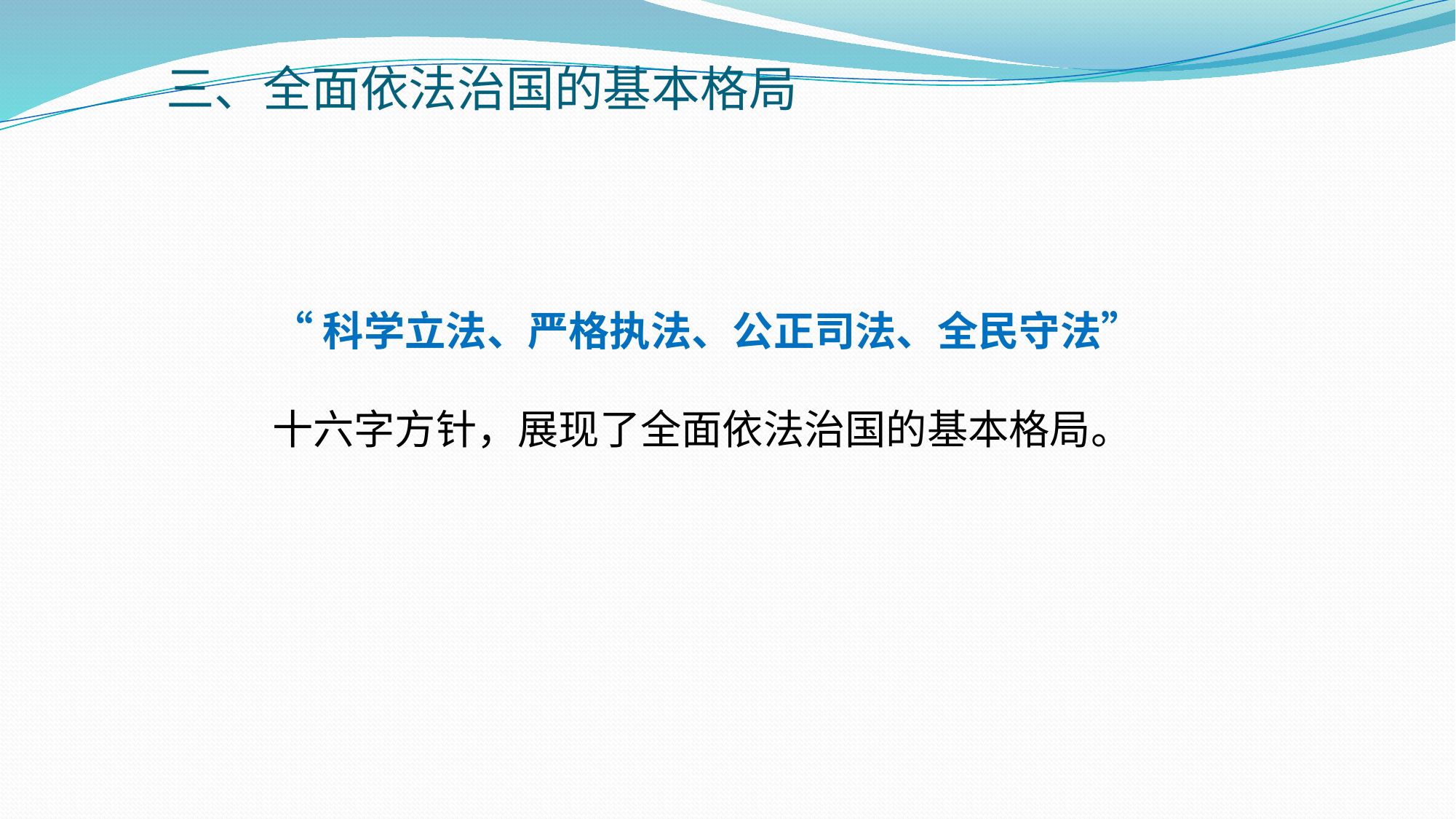

# 三、全面依法治国的基本格局
“科学立法、严格执法、公正司法、全民守法”十六字方针，展现了全面依法治国的基本格局。